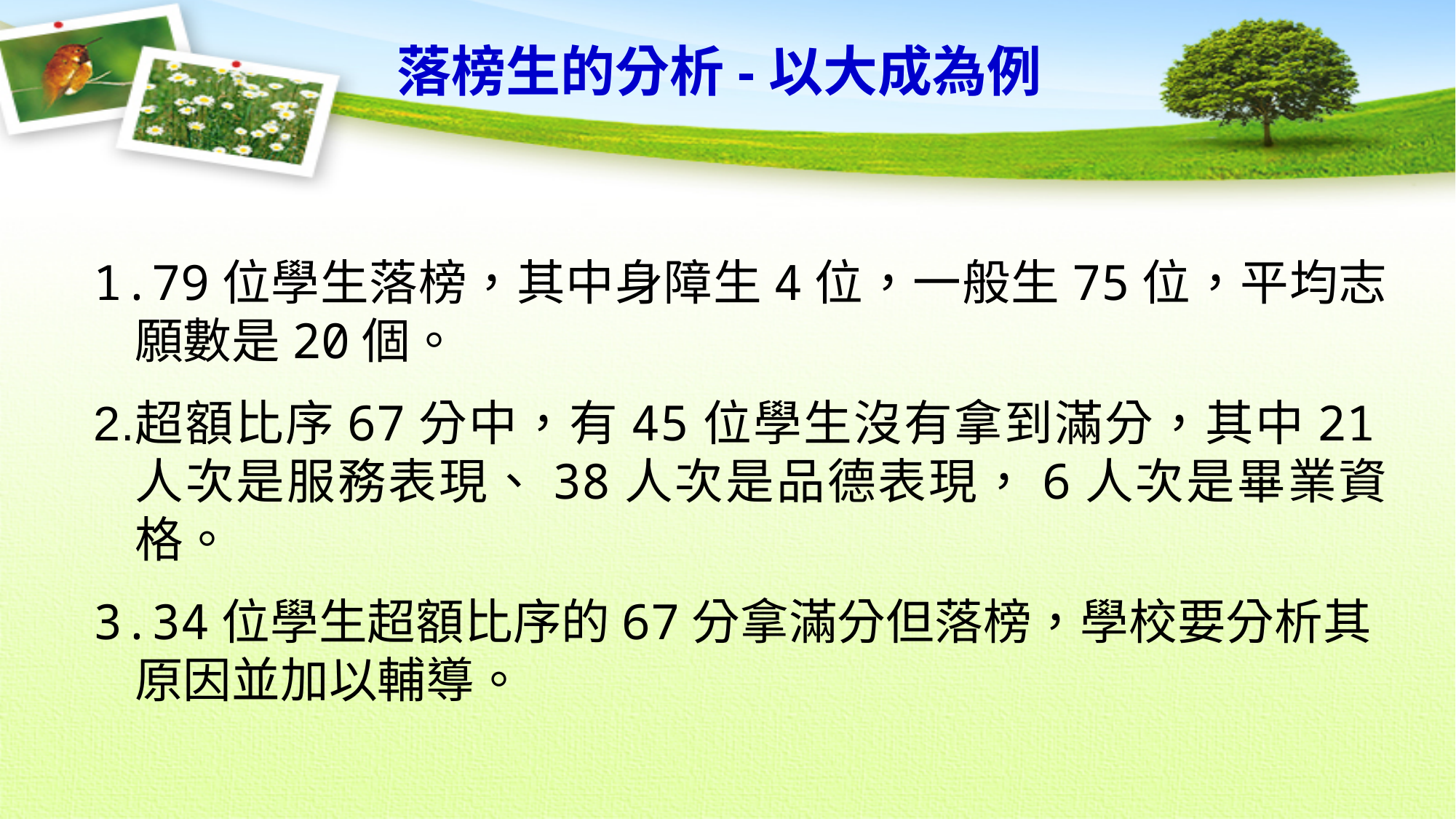

落榜生的分析-以大成為例
79位學生落榜，其中身障生4位，一般生75位，平均志願數是20個。
超額比序67分中，有45位學生沒有拿到滿分，其中21人次是服務表現、38人次是品德表現，6人次是畢業資格。
34位學生超額比序的67分拿滿分但落榜，學校要分析其原因並加以輔導。